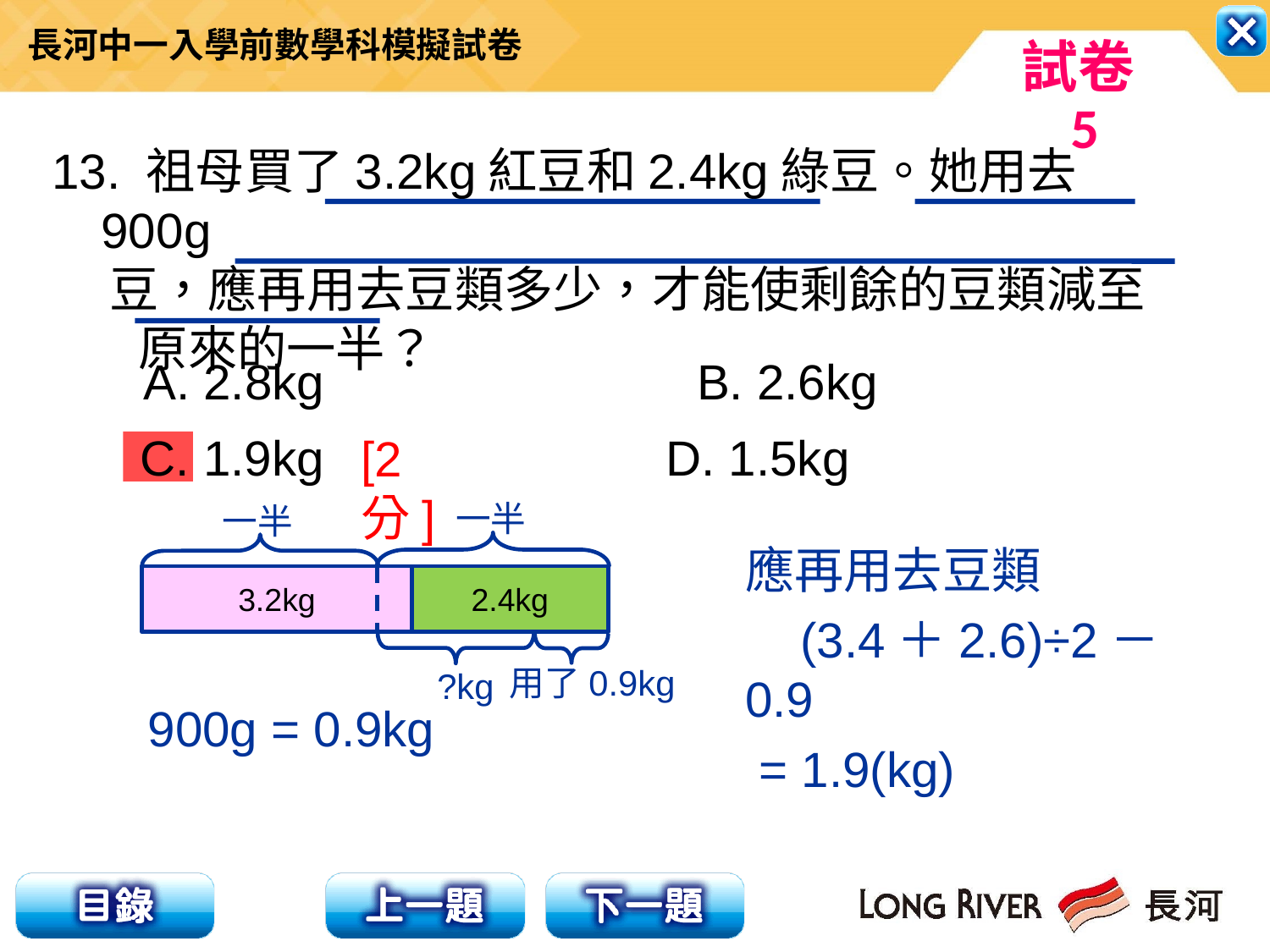

13. 祖母買了3.2kg紅豆和2.4kg綠豆。她用去900g
   豆，應再用去豆類多少，才能使剩餘的豆類減至原來的一半？

 A. 2.8kg 　　　　　        B. 2.6kg
C. 1.9kg  　　                  D. 1.5kg
[2分]

一半
一半
應再用去豆類
    (3.4＋2.6)÷2－0.9
 = 1.9(kg)
3.2kg
2.4kg

用了0.9kg
?kg
900g = 0.9kg